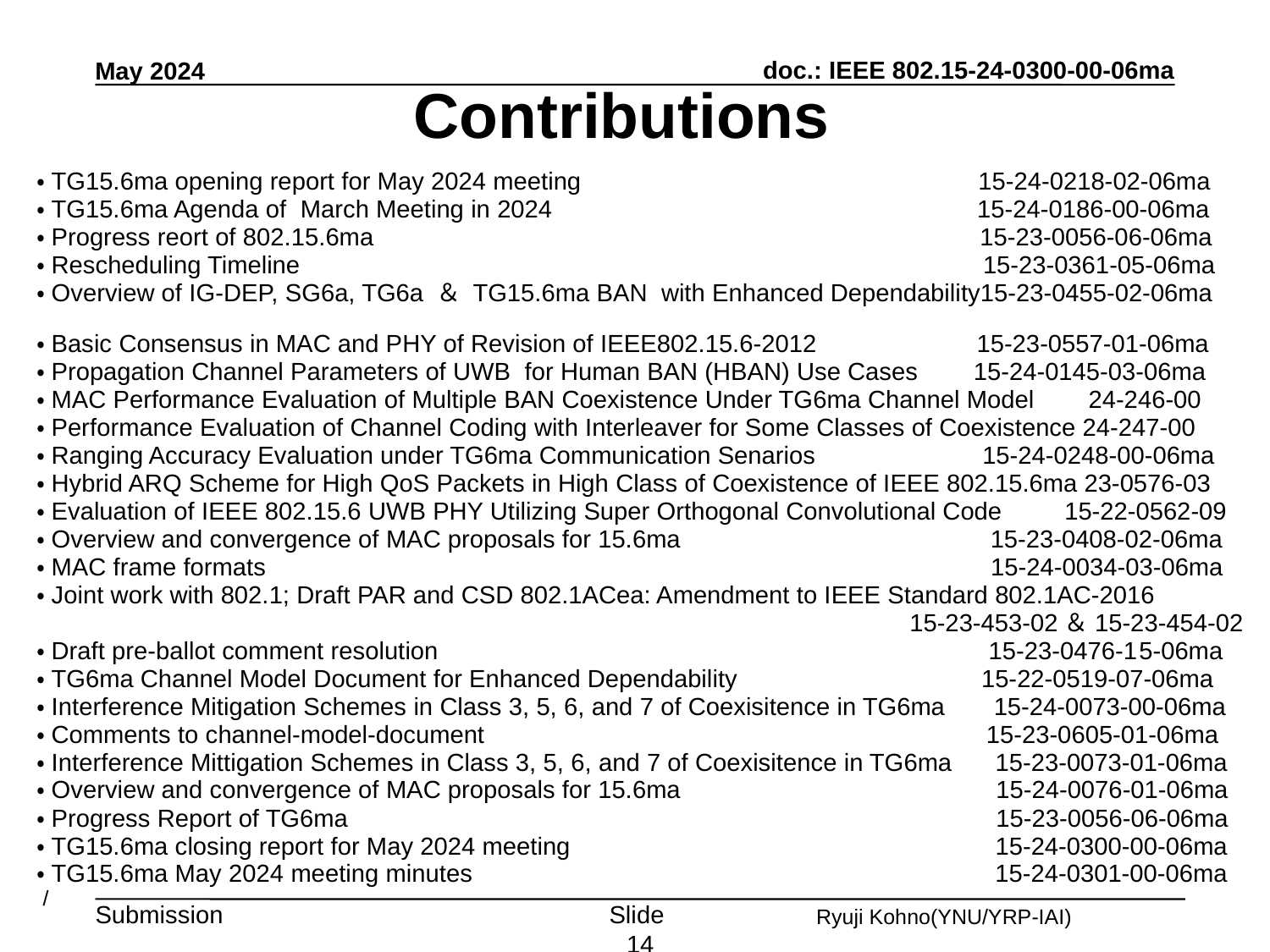

May 2024
# Contributions
・TG15.6ma opening report for May 2024 meeting                                                         15-24-0218-02-06ma
・TG15.6ma Agenda of  March Meeting in 2024                                                             15-24-0186-00-06ma
・Progress reort of 802.15.6ma                                                                                       15-23-0056-06-06ma
・Rescheduling Timeline                                                                                                  15-23-0361-05-06ma
・Overview of IG-DEP, SG6a, TG6a ＆ TG15.6ma BAN  with Enhanced Dependability15-23-0455-02-06ma
・Basic Consensus in MAC and PHY of Revision of IEEE802.15.6-2012                       15-23-0557-01-06ma
・Propagation Channel Parameters of UWB  for Human BAN (HBAN) Use Cases        15-24-0145-03-06ma
・MAC Performance Evaluation of Multiple BAN Coexistence Under TG6ma Channel Model　   24-246-00
・Performance Evaluation of Channel Coding with Interleaver for Some Classes of Coexistence 24-247-00
・Ranging Accuracy Evaluation under TG6ma Communication Senarios　　　　　　 15-24-0248-00-06ma
・Hybrid ARQ Scheme for High QoS Packets in High Class of Coexistence of IEEE 802.15.6ma 23-0576-03
・Evaluation of IEEE 802.15.6 UWB PHY Utilizing Super Orthogonal Convolutional Code　　15-22-0562-09
・Overview and convergence of MAC proposals for 15.6ma　　　　　　　　　　　　15-23-0408-02-06ma
・MAC frame formats                                                                                                        15-24-0034-03-06ma
・Joint work with 802.1; Draft PAR and CSD 802.1ACea: Amendment to IEEE Standard 802.1AC-2016
　　　　　　　　　　　　　　　　　　　　　　　　　　　　　　　　　　　15-23-453-02＆15-23-454-02
・Draft pre-ballot comment resolution                                                                               15-23-0476-15-06ma
・TG6ma Channel Model Document for Enhanced Dependability                                   15-22-0519-07-06ma
・Interference Mitigation Schemes in Class 3, 5, 6, and 7 of Coexisitence in TG6ma　  15-24-0073-00-06ma
・Comments to channel-model-document                                                                        15-23-0605-01-06ma
・Interference Mittigation Schemes in Class 3, 5, 6, and 7 of Coexisitence in TG6ma　 15-23-0073-01-06ma
・Overview and convergence of MAC proposals for 15.6ma　　　　　　　　　　　　 15-24-0076-01-06ma
・Progress Report of TG6ma                                                                                             15-23-0056-06-06ma
・TG15.6ma closing report for May 2024 meeting                                                             15-24-0300-00-06ma
・TG15.6ma May 2024 meeting minutes                                                                           15-24-0301-00-06ma      /

Slide 14